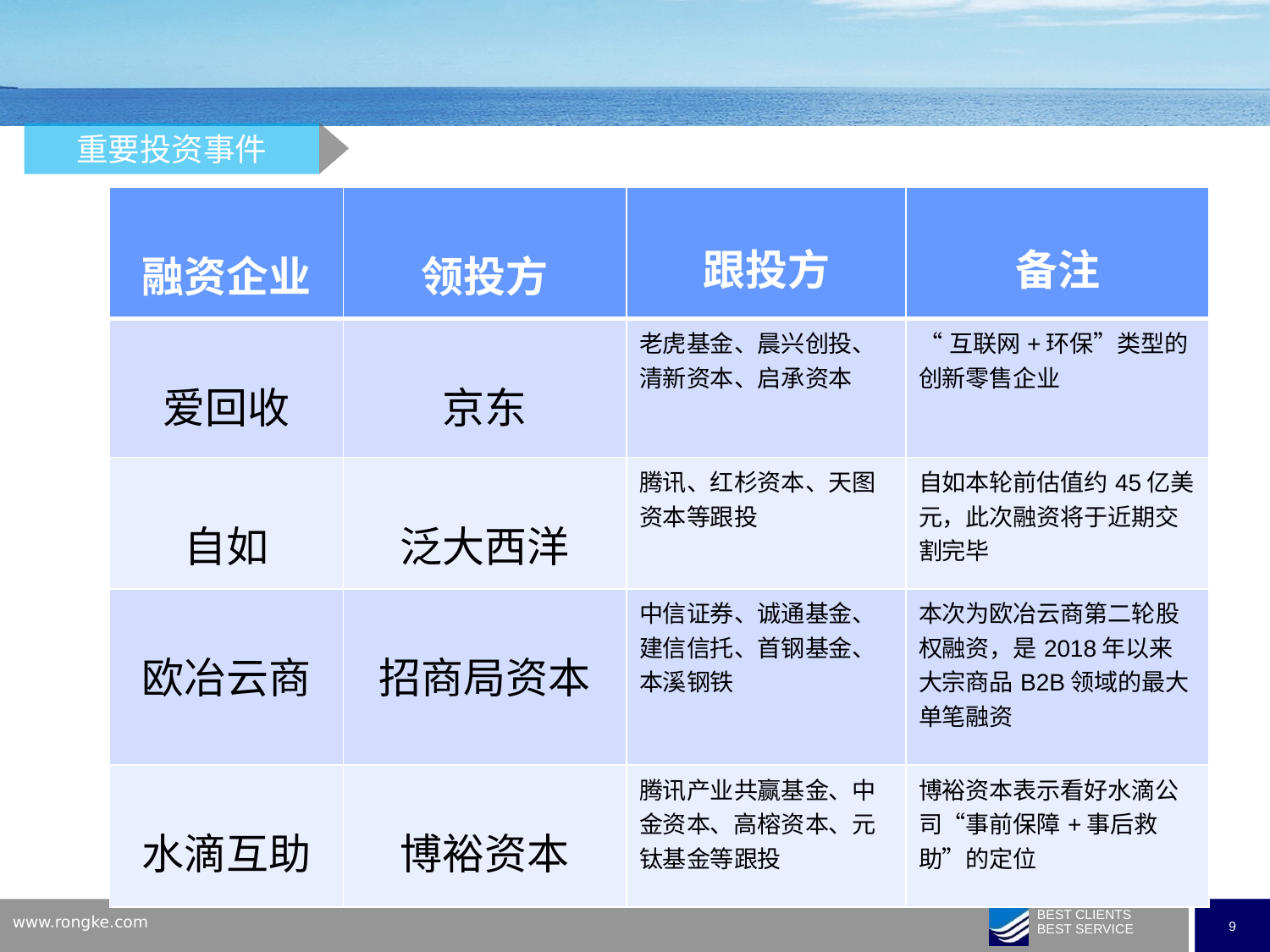

重要投资事件

| 融资企业 | 领投方 | 跟投方 | 备注 |
| --- | --- | --- | --- |
| 爱回收 | 京东 | 老虎基金、晨兴创投、清新资本、启承资本 | “互联网+环保”类型的创新零售企业 |
| 自如 | 泛大西洋 | 腾讯、红杉资本、天图资本等跟投 | 自如本轮前估值约45亿美元，此次融资将于近期交割完毕 |
| 欧冶云商 | 招商局资本 | 中信证券、诚通基金、建信信托、首钢基金、本溪钢铁 | 本次为欧冶云商第二轮股权融资，是2018年以来大宗商品B2B领域的最大单笔融资 |
| 水滴互助 | 博裕资本 | 腾讯产业共赢基金、中金资本、高榕资本、元钛基金等跟投 | 博裕资本表示看好水滴公司“事前保障+事后救助”的定位 |